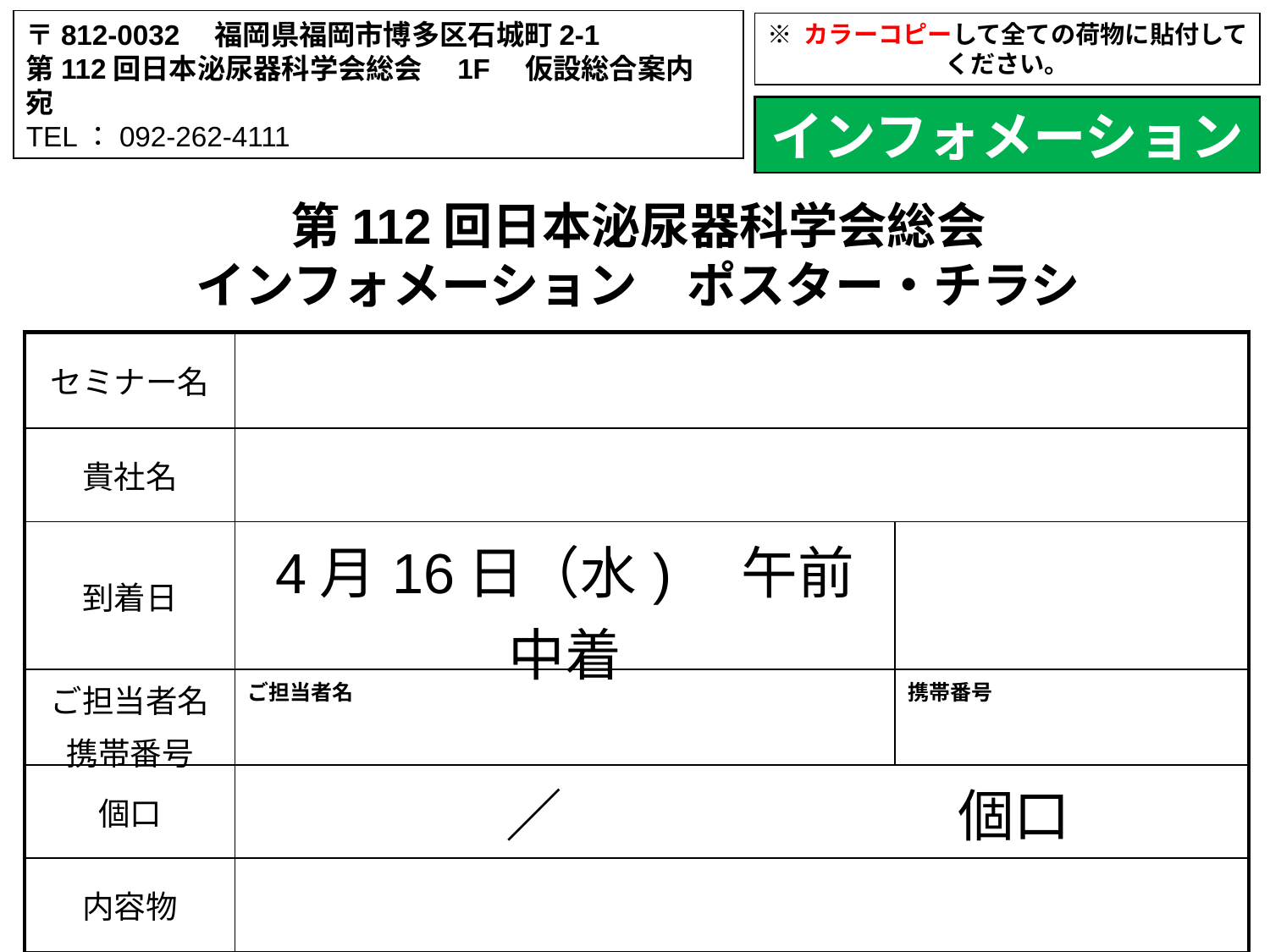

〒812-0032　福岡県福岡市博多区石城町2-1
第112回日本泌尿器科学会総会　1F　仮設総合案内　宛
TEL：092-262-4111
※ カラーコピーして全ての荷物に貼付してください。
インフォメーション
第112回日本泌尿器科学会総会
インフォメーション　ポスター・チラシ
| セミナー名 |  |  |
| --- | --- | --- |
| 貴社名 |  |  |
| 到着日 | 4月16日（水)　午前中着 |  |
| ご担当者名 携帯番号 | ご担当者名 | 携帯番号 |
| 個口 | ／　　　　　　　個口 |  |
| 内容物 |  |  |